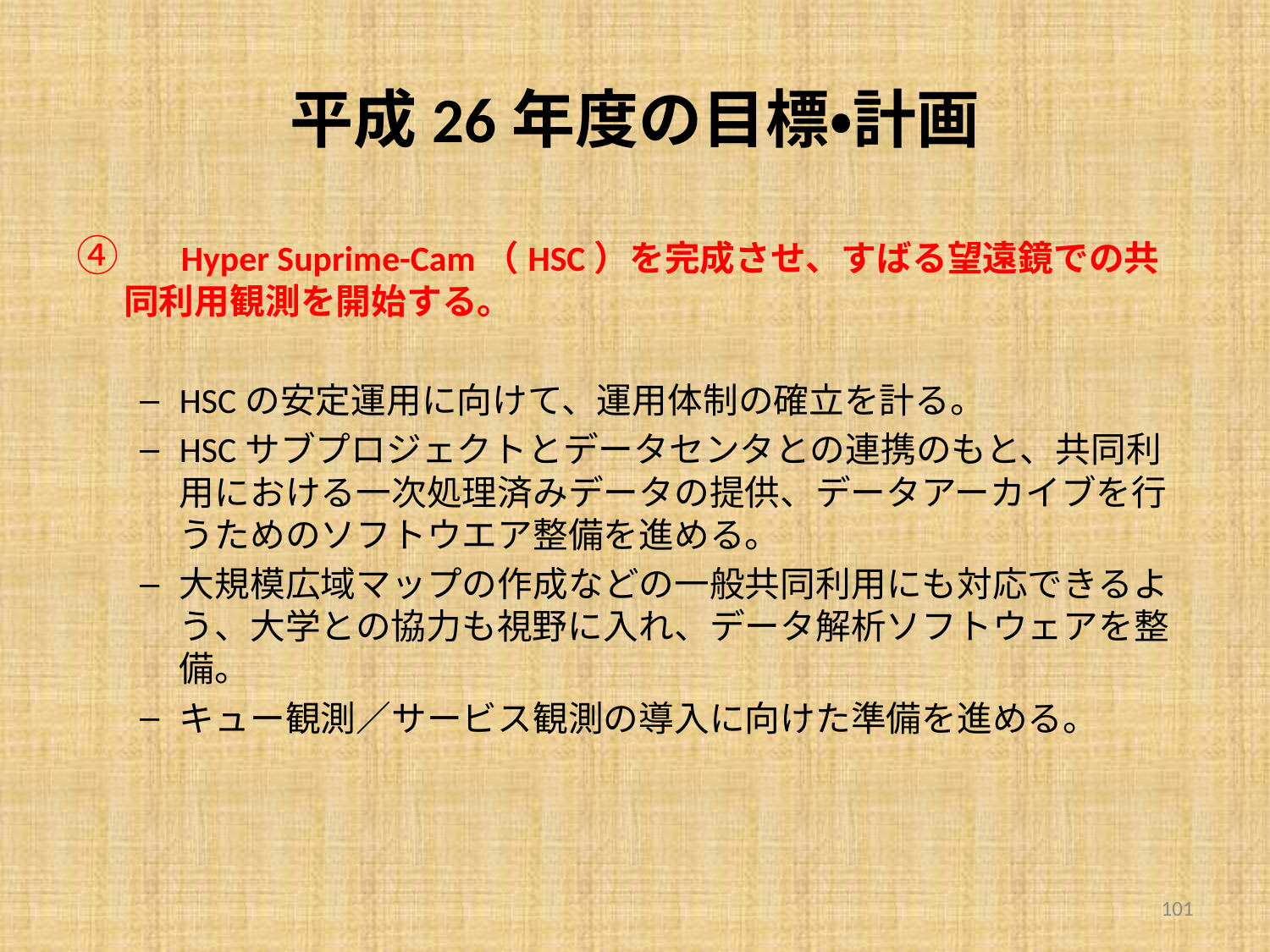

# 平成26年度の目標•計画
④　Hyper Suprime-Cam（HSC）を完成させ、すばる望遠鏡での共同利用観測を開始する。

HSCの安定運用に向けて、運用体制の確立を計る。
HSCサブプロジェクトとデータセンタとの連携のもと、共同利用における一次処理済みデータの提供、データアーカイブを行うためのソフトウエア整備を進める。
大規模広域マップの作成などの一般共同利用にも対応できるよう、大学との協力も視野に入れ、データ解析ソフトウェアを整備。
キュー観測／サービス観測の導入に向けた準備を進める。

101